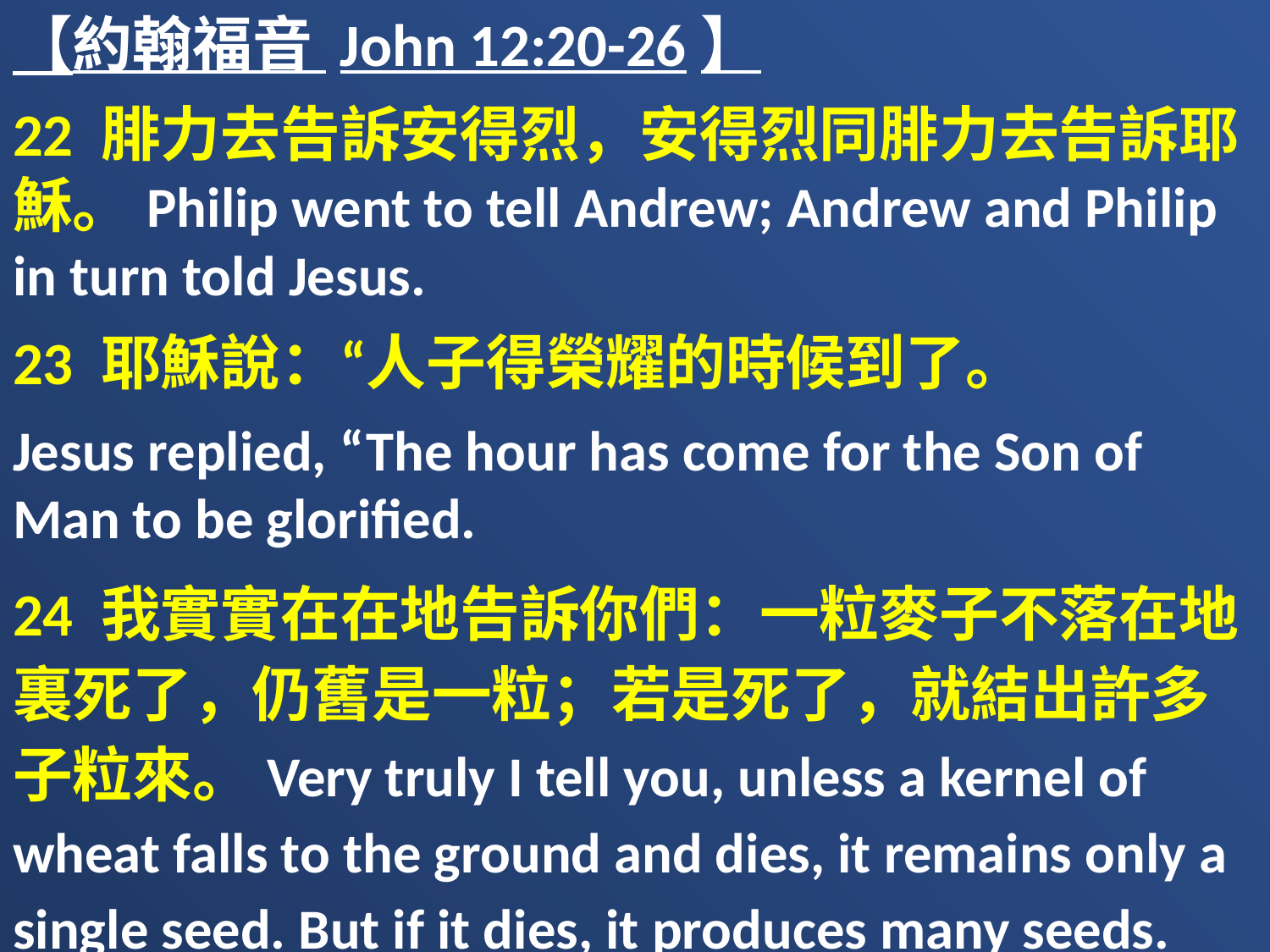

【約翰福音 John 12:20-26】
22 腓力去告訴安得烈，安得烈同腓力去告訴耶穌。Philip went to tell Andrew; Andrew and Philip in turn told Jesus.
23 耶穌說：“人子得榮耀的時候到了。
Jesus replied, “The hour has come for the Son of Man to be glorified.
24 我實實在在地告訴你們：一粒麥子不落在地裏死了，仍舊是一粒；若是死了，就結出許多子粒來。Very truly I tell you, unless a kernel of wheat falls to the ground and dies, it remains only a single seed. But if it dies, it produces many seeds.